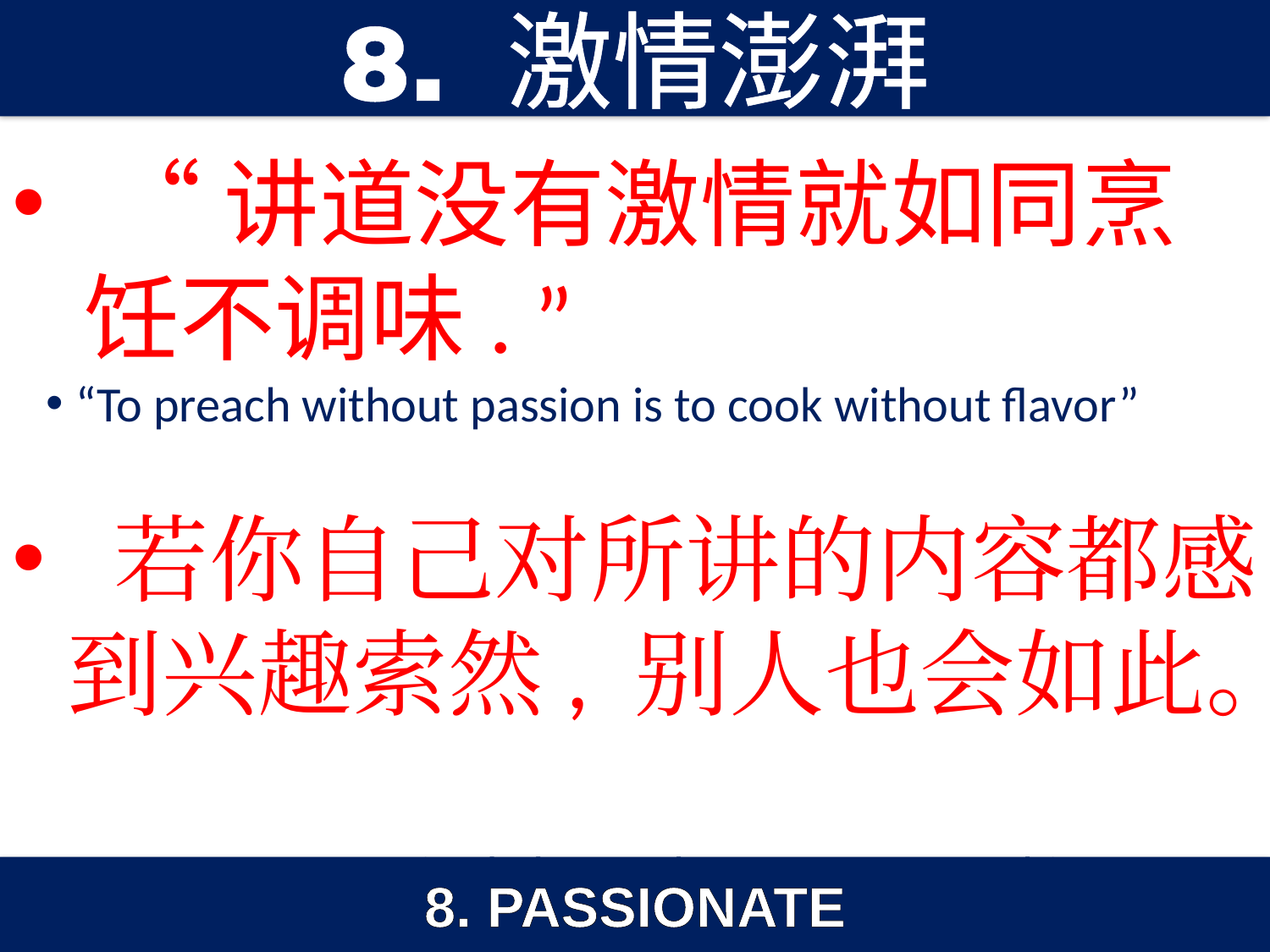

8. 激情澎湃
 “讲道没有激情就如同烹饪不调味. ”
“To preach without passion is to cook without flavor”

 若你自己对所讲的内容都感到兴趣索然, 别人也会如此。
If you are not excited about what you are preaching,      	no one else will be either.

8. PASSIONATE